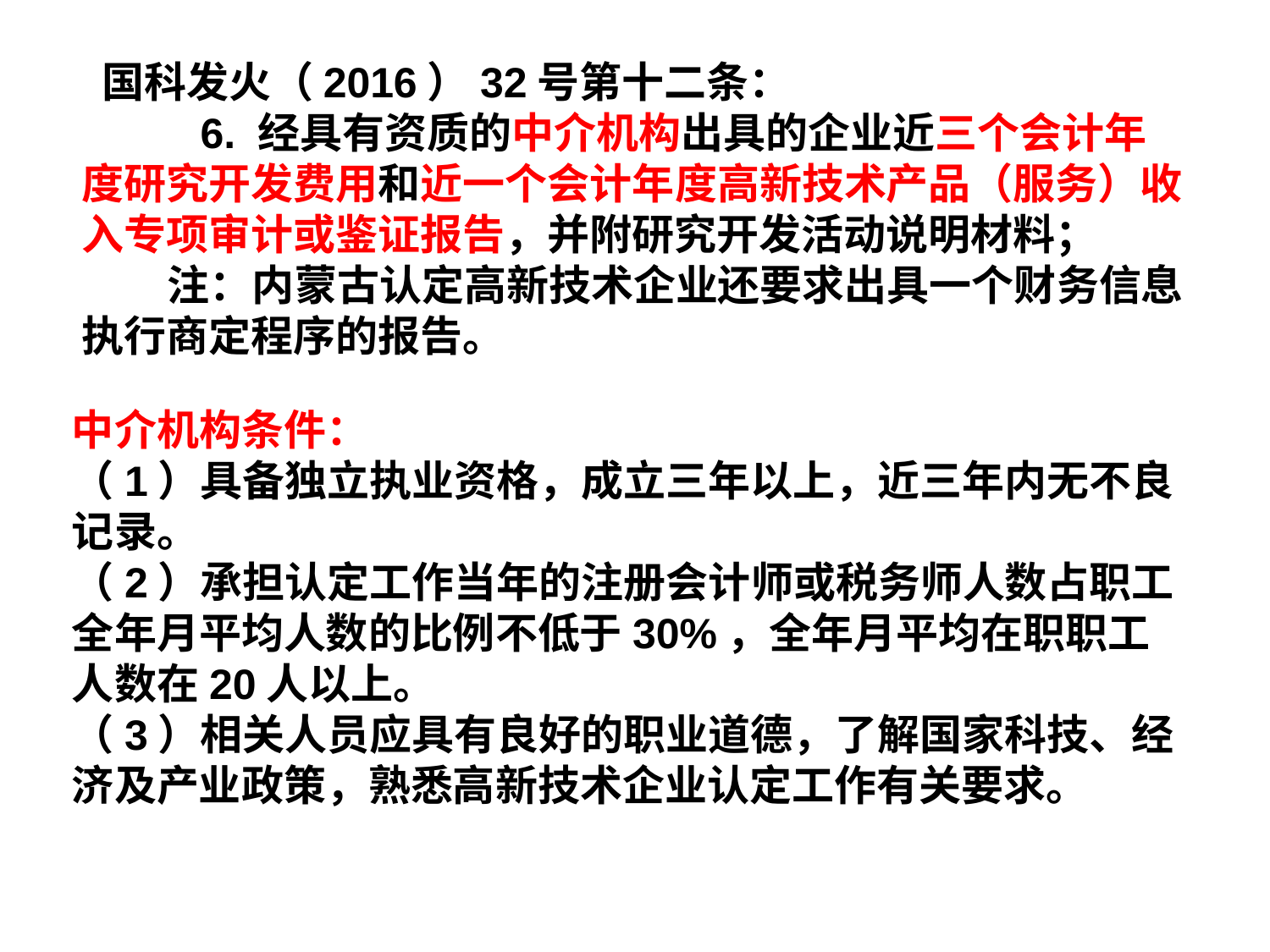

国科发火（2016）32号第十二条：
          6. 经具有资质的中介机构出具的企业近三个会计年度研究开发费用和近一个会计年度高新技术产品（服务）收入专项审计或鉴证报告，并附研究开发活动说明材料；
         注：内蒙古认定高新技术企业还要求出具一个财务信息执行商定程序的报告。
中介机构条件：
（1）具备独立执业资格，成立三年以上，近三年内无不良记录。
（2）承担认定工作当年的注册会计师或税务师人数占职工全年月平均人数的比例不低于30%，全年月平均在职职工人数在20人以上。
（3）相关人员应具有良好的职业道德，了解国家科技、经济及产业政策，熟悉高新技术企业认定工作有关要求。